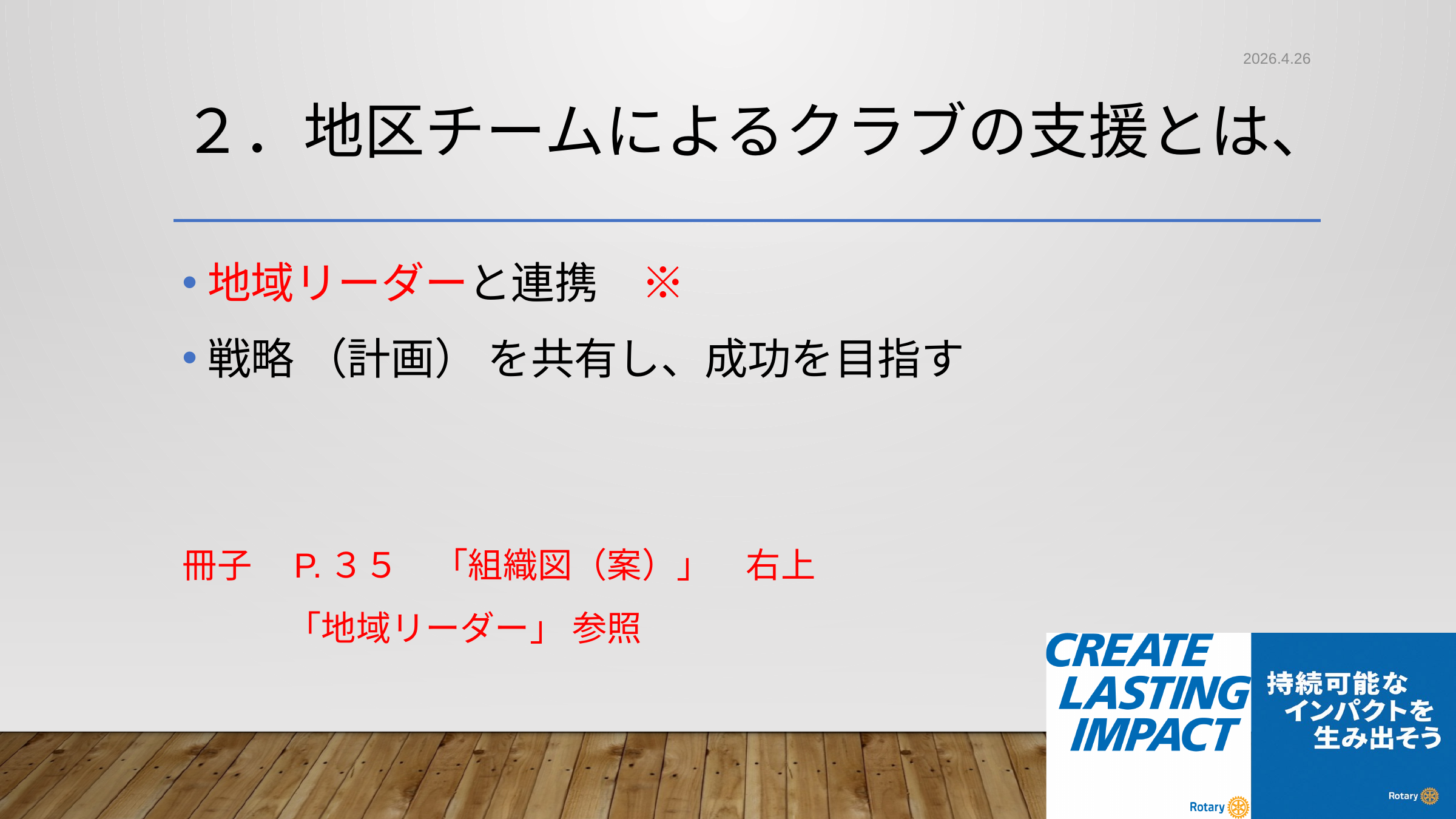

2026.4.26
# ２．地区チームによるクラブの支援とは、
地域リーダーと連携　※
戦略 （計画） を共有し、成功を目指す

冊子　P.３５　「組織図（案）」　右上
　　　「地域リーダー」 参照